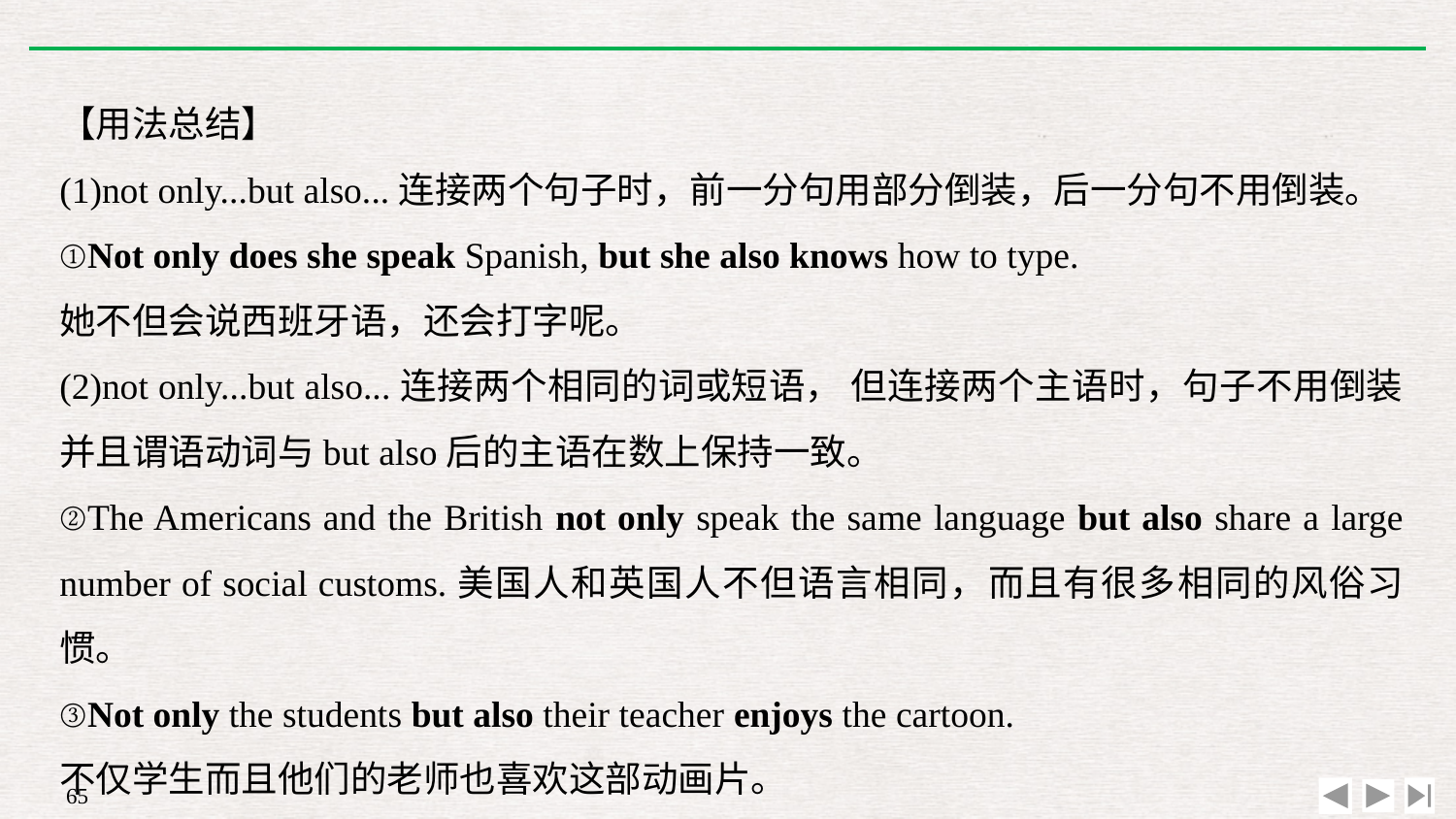

【用法总结】
(1)not only...but also...连接两个句子时，前一分句用部分倒装，后一分句不用倒装。
①Not only does she speak Spanish, but she also knows how to type.
她不但会说西班牙语，还会打字呢。
(2)not only...but also...连接两个相同的词或短语， 但连接两个主语时，句子不用倒装并且谓语动词与but also后的主语在数上保持一致。
②The Americans and the British not only speak the same language but also share a large number of social customs.美国人和英国人不但语言相同，而且有很多相同的风俗习惯。
③Not only the students but also their teacher enjoys the cartoon.
不仅学生而且他们的老师也喜欢这部动画片。